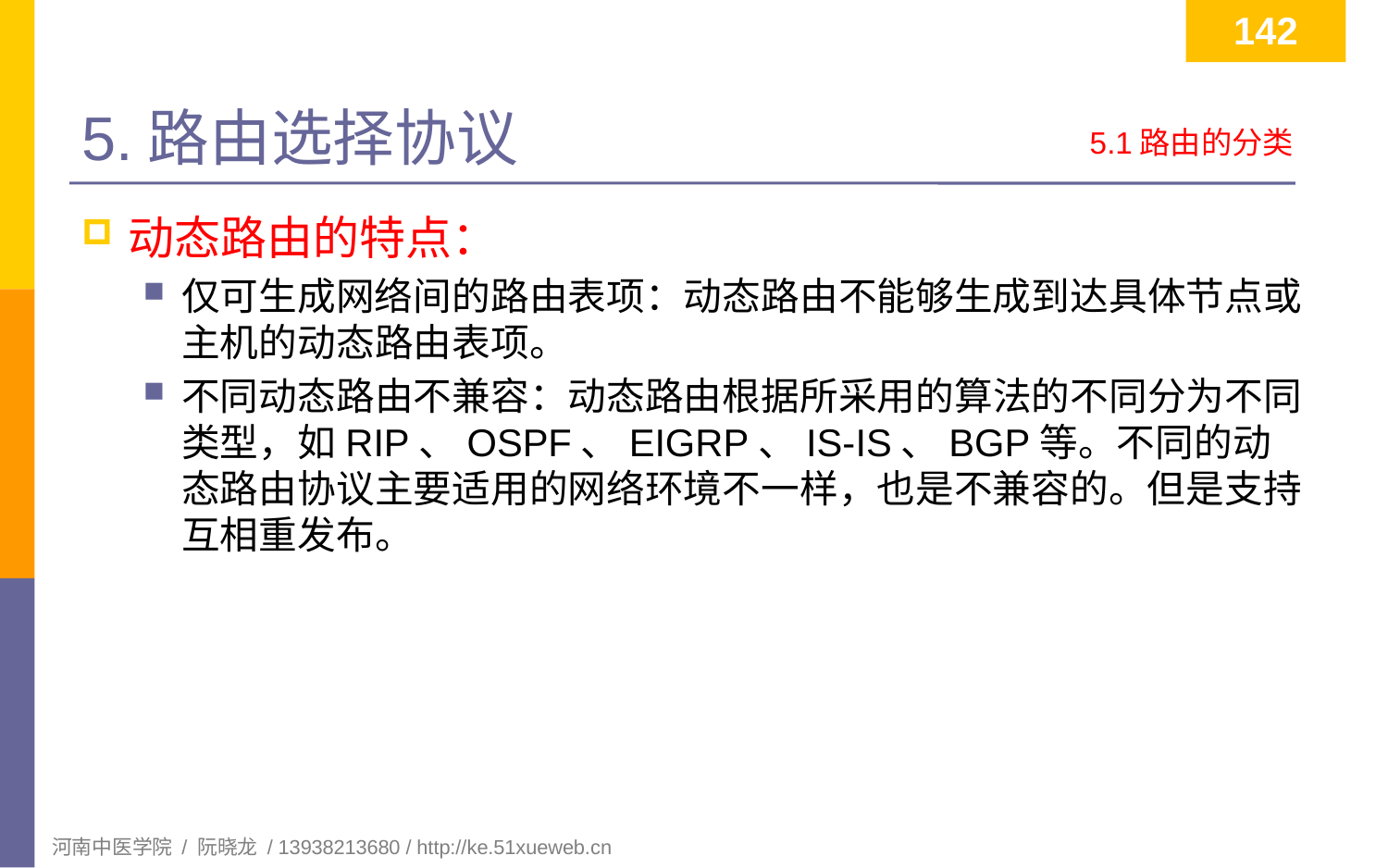

142
# 5.路由选择协议
5.1路由的分类
动态路由的特点：
仅可生成网络间的路由表项：动态路由不能够生成到达具体节点或主机的动态路由表项。
不同动态路由不兼容：动态路由根据所采用的算法的不同分为不同类型，如RIP、OSPF、EIGRP、IS-IS、BGP等。不同的动态路由协议主要适用的网络环境不一样，也是不兼容的。但是支持互相重发布。